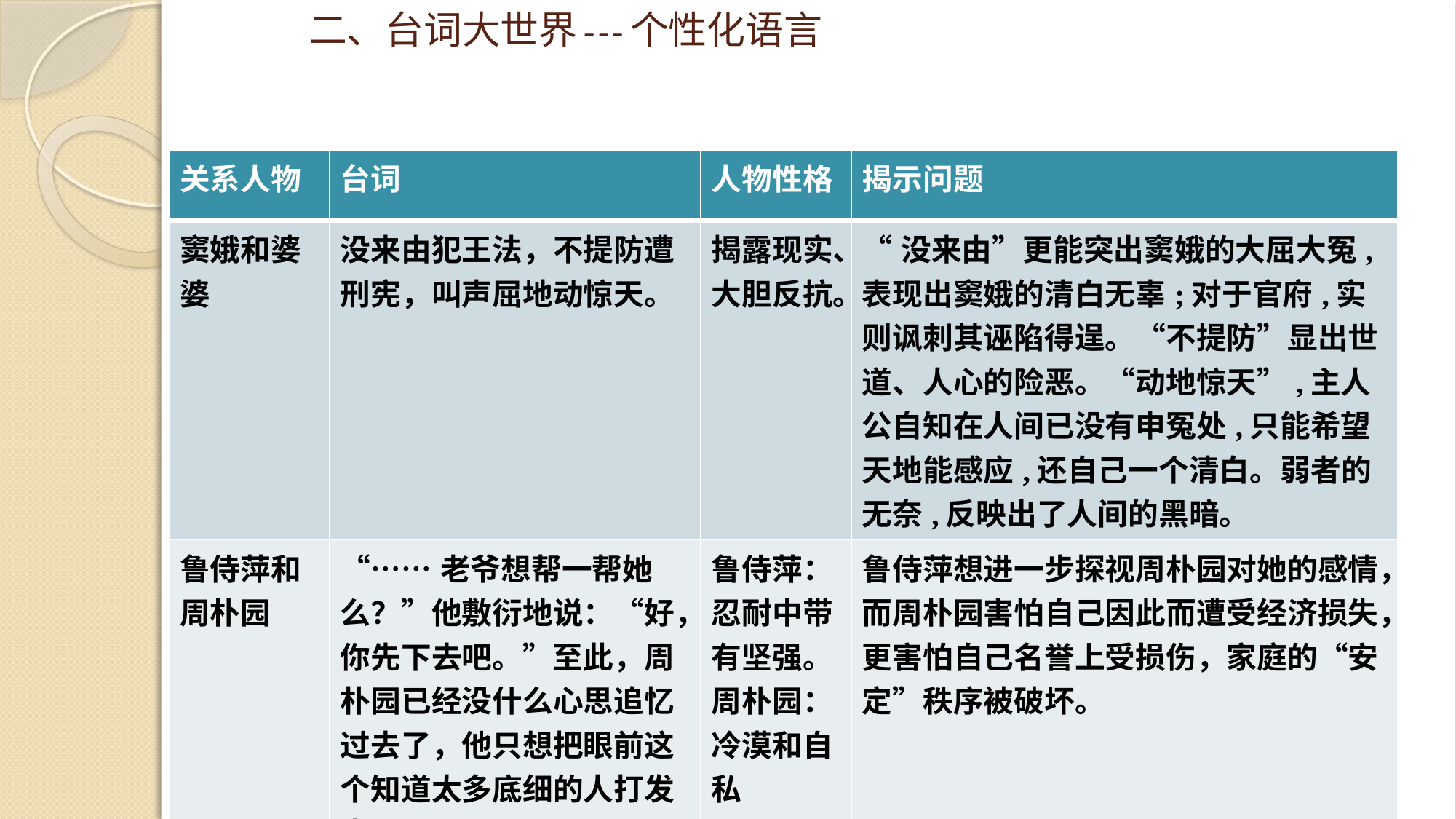

# 二、台词大世界---个性化语言
| 关系人物 | 台词 | 人物性格 | 揭示问题 |
| --- | --- | --- | --- |
| 窦娥和婆婆 | 没来由犯王法，不提防遭刑宪，叫声屈地动惊天。 | 揭露现实、大胆反抗。 | “没来由”更能突出窦娥的大屈大冤,表现出窦娥的清白无辜;对于官府,实则讽刺其诬陷得逞。“不提防”显出世道、人心的险恶。“动地惊天”,主人公自知在人间已没有申冤处,只能希望天地能感应,还自己一个清白。弱者的无奈,反映出了人间的黑暗。 |
| 鲁侍萍和周朴园 | “……老爷想帮一帮她么？”他敷衍地说：“好，你先下去吧。”至此，周朴园已经没什么心思追忆过去了，他只想把眼前这个知道太多底细的人打发走。 | 鲁侍萍：忍耐中带有坚强。 周朴园：冷漠和自私 | 鲁侍萍想进一步探视周朴园对她的感情，而周朴园害怕自己因此而遭受经济损失，更害怕自己名誉上受损伤，家庭的“安定”秩序被破坏。 |